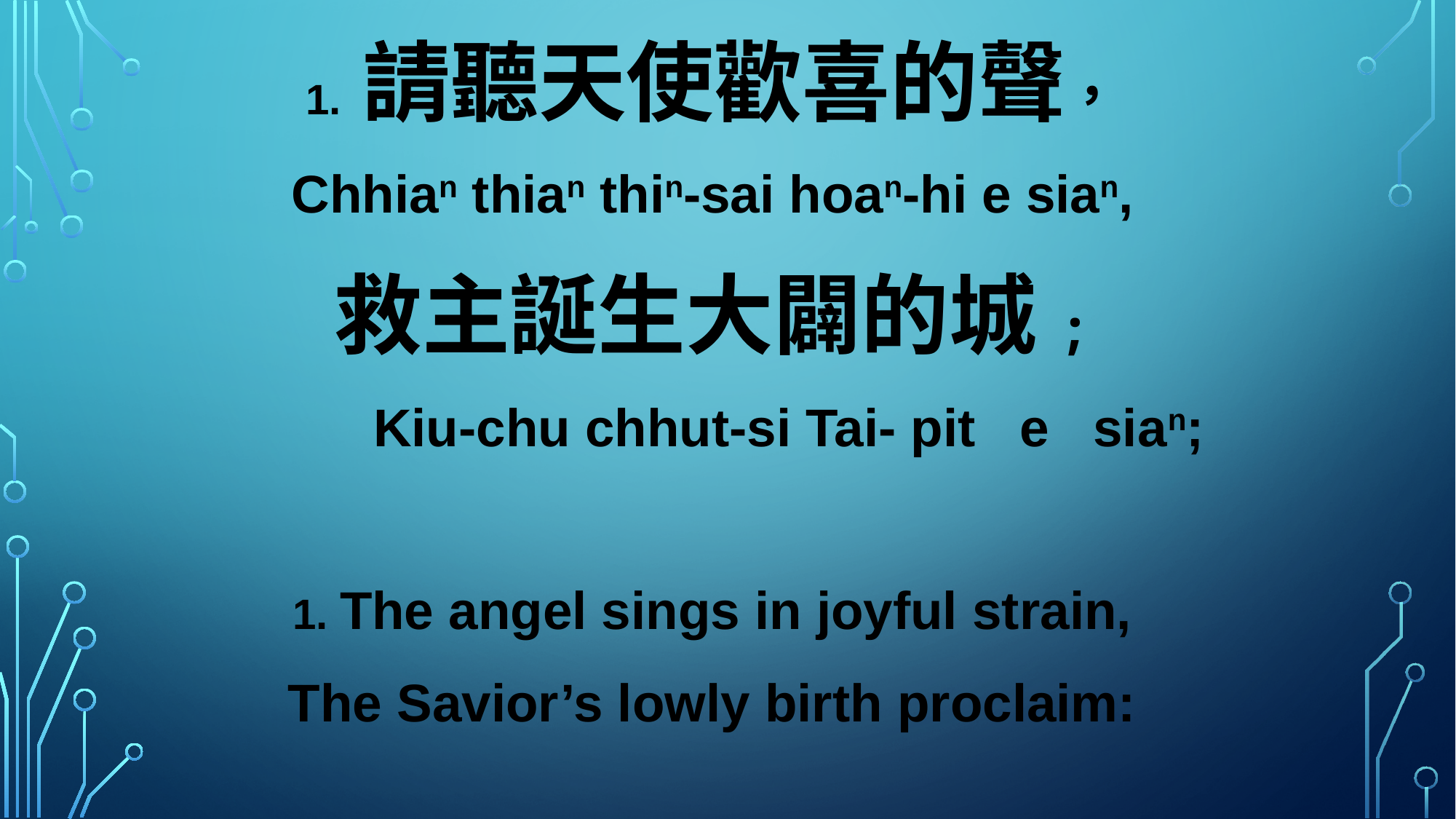

1. 請聽天使歡喜的聲，
Chhian thian thin-sai hoan-hi e sian,
救主誕生大闢的城;
	       Kiu-chu chhut-si Tai- pit   e   sian;

1. The angel sings in joyful strain,
The Savior’s lowly birth proclaim: